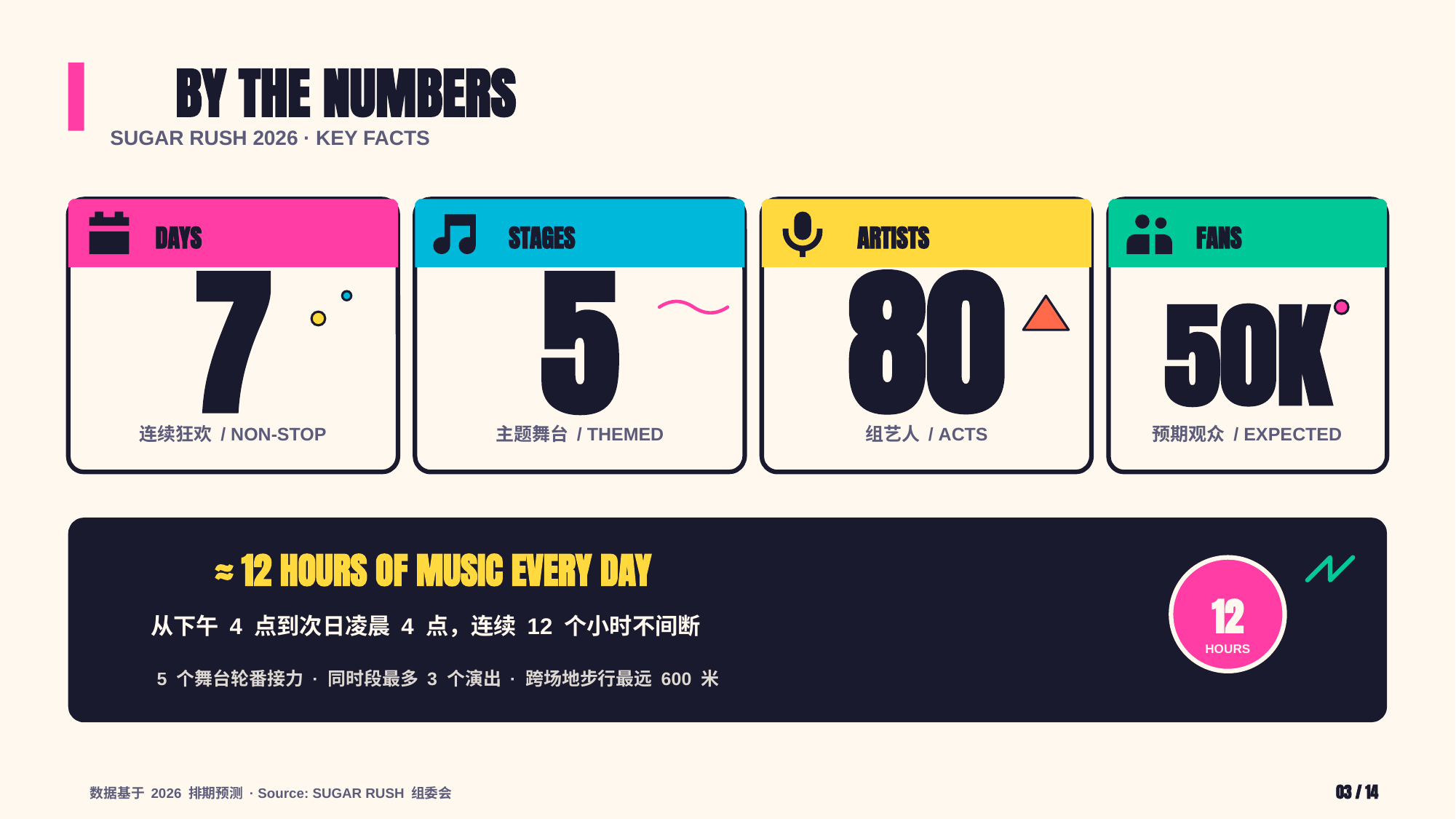

BY THE NUMBERS

SUGAR RUSH 2026 · KEY FACTS

DAYS
7

连续狂欢 / NON-STOP

STAGES
5

主题舞台 / THEMED

ARTISTS
80

组艺人 / ACTS

FANS
50K

预期观众 / EXPECTED

≈ 12 HOURS OF MUSIC EVERY DAY

12
从下午 4 点到次日凌晨 4 点，连续 12 个小时不间断
HOURS
5 个舞台轮番接力 · 同时段最多 3 个演出 · 跨场地步行最远 600 米
03 / 14
数据基于 2026 排期预测 · Source: SUGAR RUSH 组委会